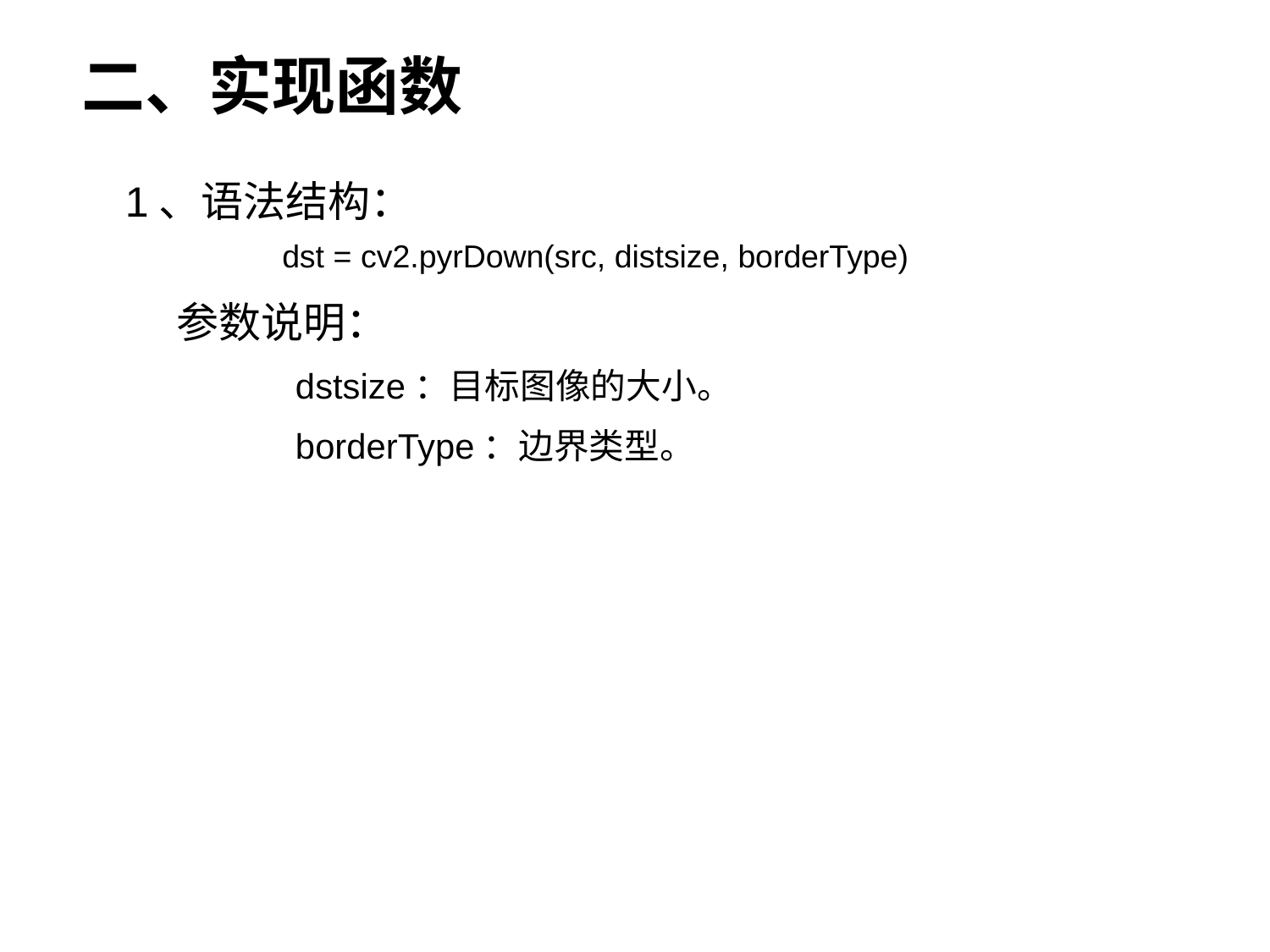

二、实现函数
       1、语法结构：
                           dst = cv2.pyrDown(src, distsize, borderType)
             参数说明：
                          dstsize：目标图像的大小。
                          borderType：边界类型。